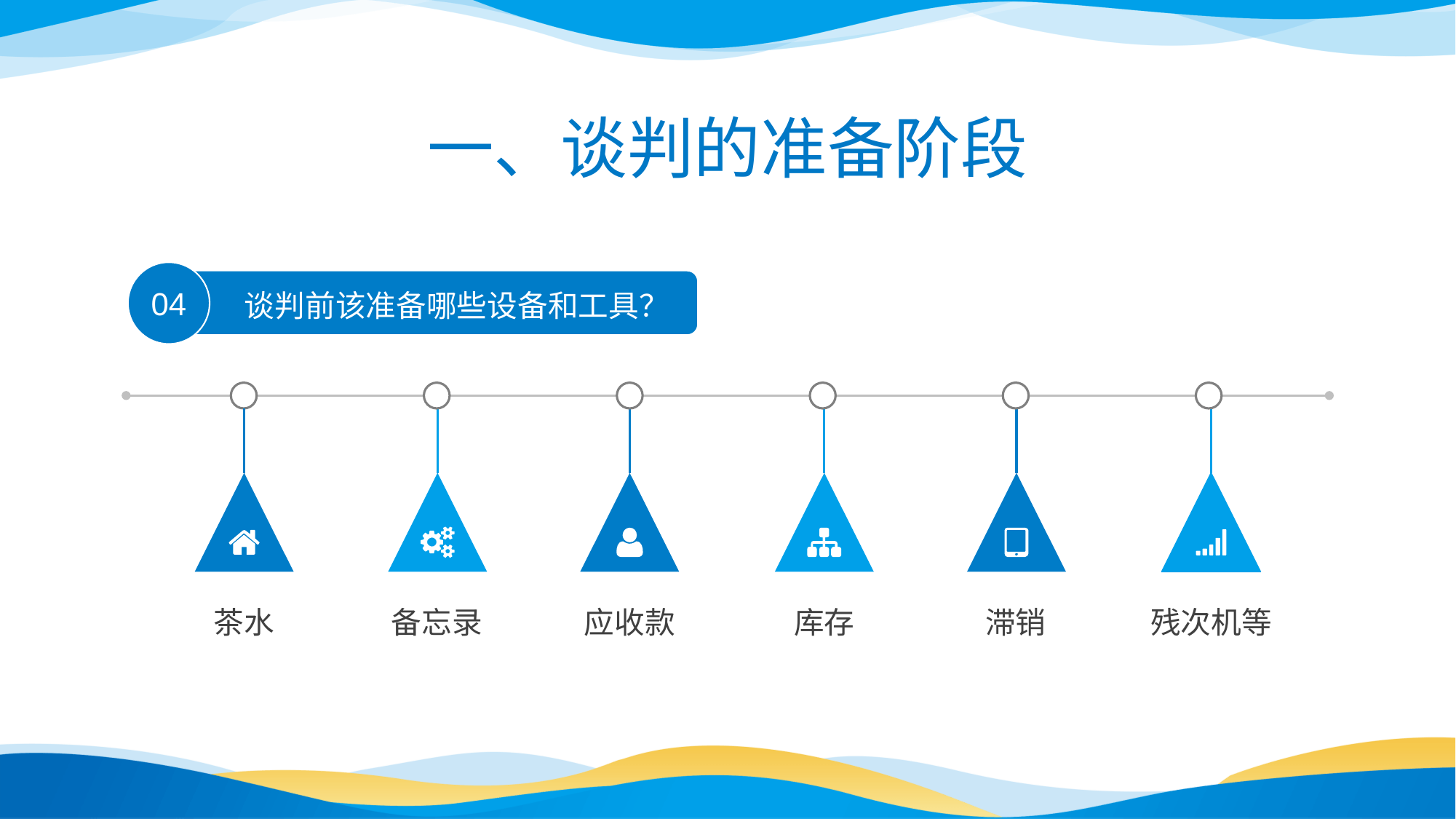

一、谈判的准备阶段
04

谈判前该准备哪些设备和工具？

茶水
备忘录
应收款
库存
滞销
残次机等